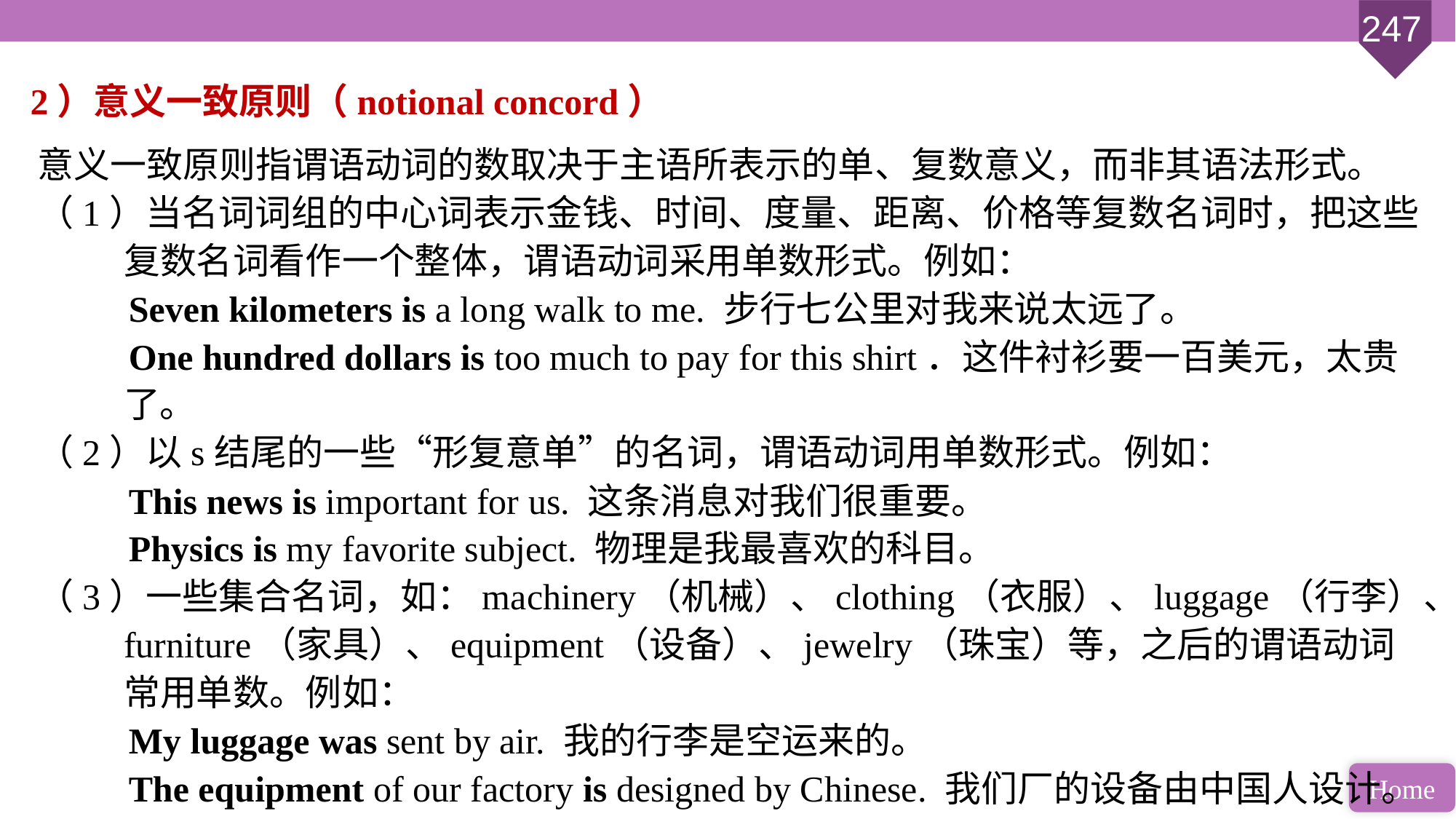

2）意义一致原则（notional concord）

意义一致原则指谓语动词的数取决于主语所表示的单、复数意义，而非其语法形式。
（1）当名词词组的中心词表示金钱、时间、度量、距离、价格等复数名词时，把这些复数名词看作一个整体，谓语动词采用单数形式。例如：
          Seven kilometers is a long walk to me. 步行七公里对我来说太远了。
          One hundred dollars is too much to pay for this shirt．这件衬衫要一百美元，太贵了。
（2）以s结尾的一些“形复意单”的名词，谓语动词用单数形式。例如：
          This news is important for us. 这条消息对我们很重要。
          Physics is my favorite subject. 物理是我最喜欢的科目。
（3）一些集合名词，如：machinery（机械）、clothing（衣服）、luggage（行李）、furniture（家具）、equipment（设备）、jewelry（珠宝）等，之后的谓语动词常用单数。例如：
          My luggage was sent by air. 我的行李是空运来的。
          The equipment of our factory is designed by Chinese. 我们厂的设备由中国人设计。